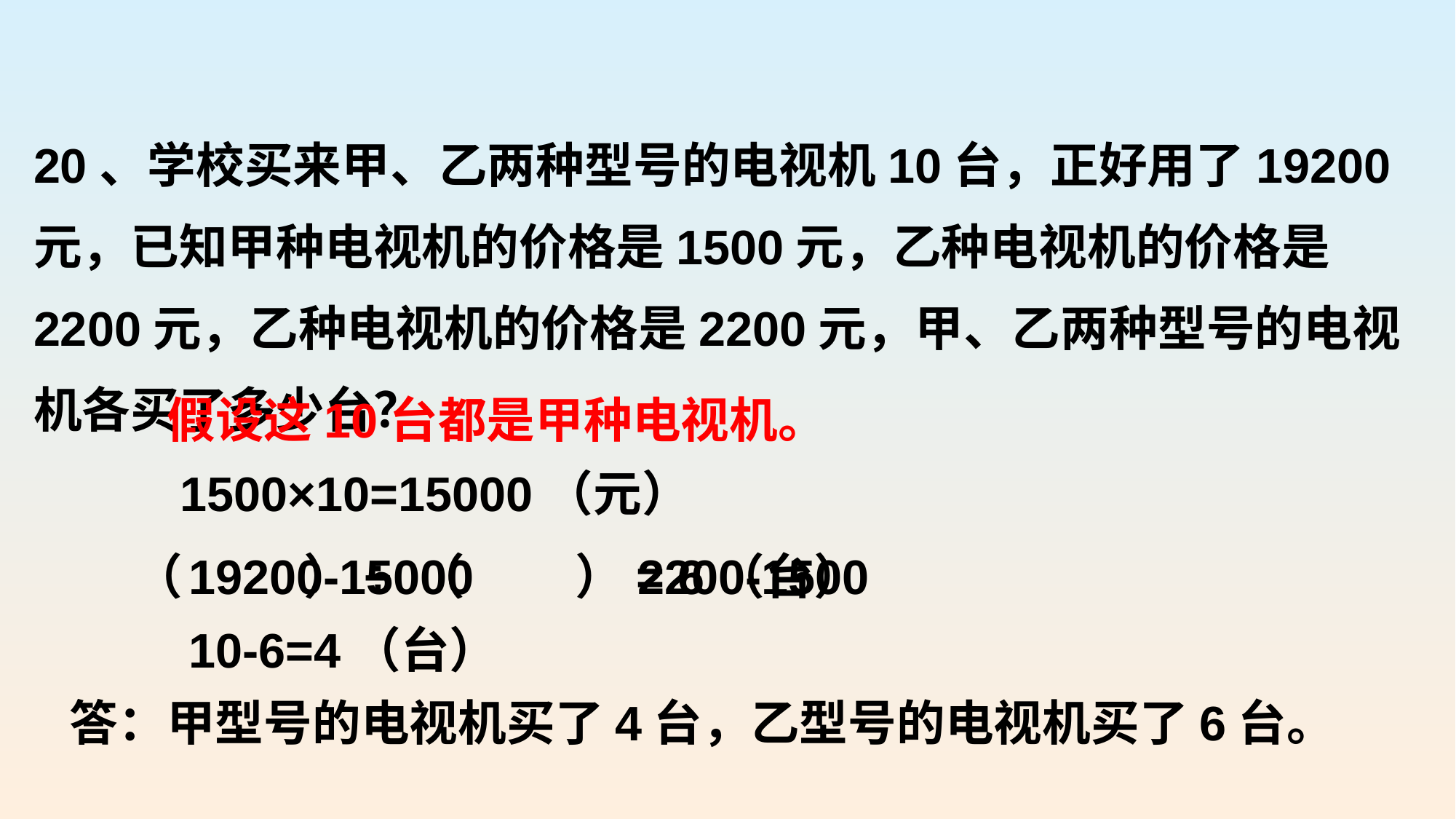

20、学校买来甲、乙两种型号的电视机10台，正好用了19200元，已知甲种电视机的价格是1500元，乙种电视机的价格是2200元，乙种电视机的价格是2200元，甲、乙两种型号的电视机各买了多少台？
假设这10台都是甲种电视机。
1500×10=15000（元）
（           ）÷ （          ）= 6（台）
19200-15000
2200-1500
10-6=4（台）
答：甲型号的电视机买了4台，乙型号的电视机买了6台。